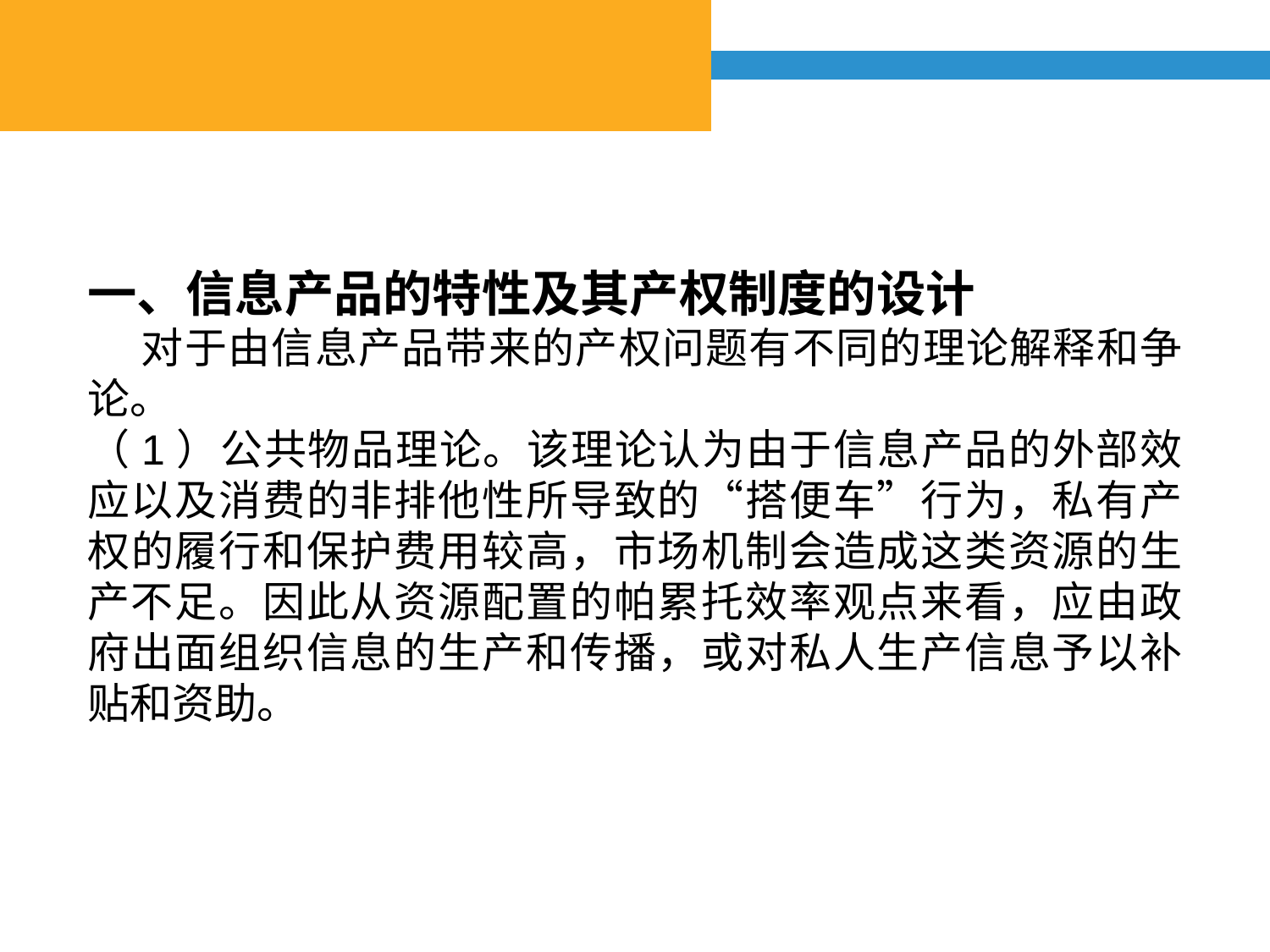

一、信息产品的特性及其产权制度的设计
    对于由信息产品带来的产权问题有不同的理论解释和争论。
（1）公共物品理论。该理论认为由于信息产品的外部效应以及消费的非排他性所导致的“搭便车”行为，私有产权的履行和保护费用较高，市场机制会造成这类资源的生产不足。因此从资源配置的帕累托效率观点来看，应由政府出面组织信息的生产和传播，或对私人生产信息予以补贴和资助。